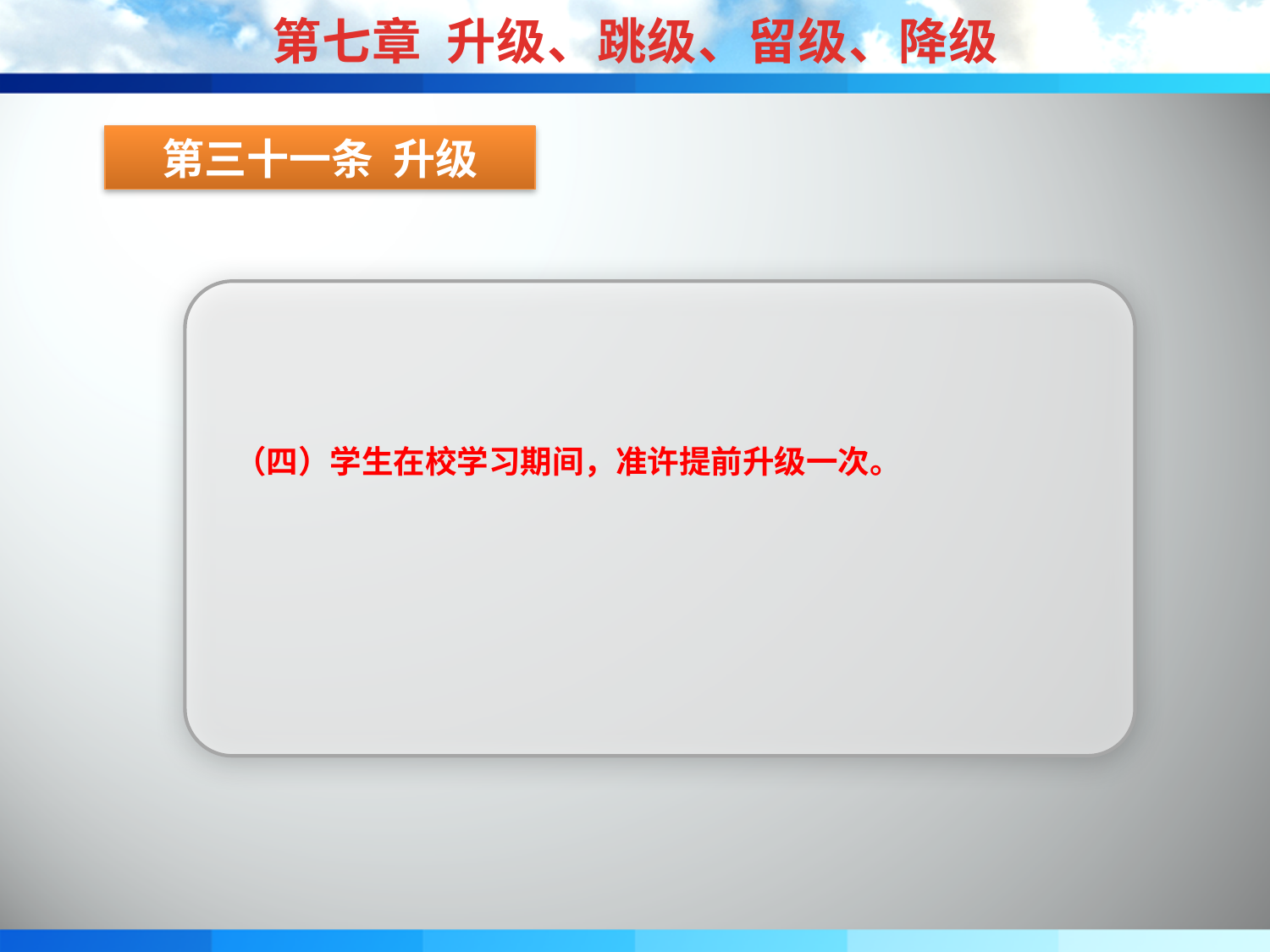

第七章  升级、跳级、留级、降级
第三十一条  升级

（四）学生在校学习期间，准许提前升级一次。